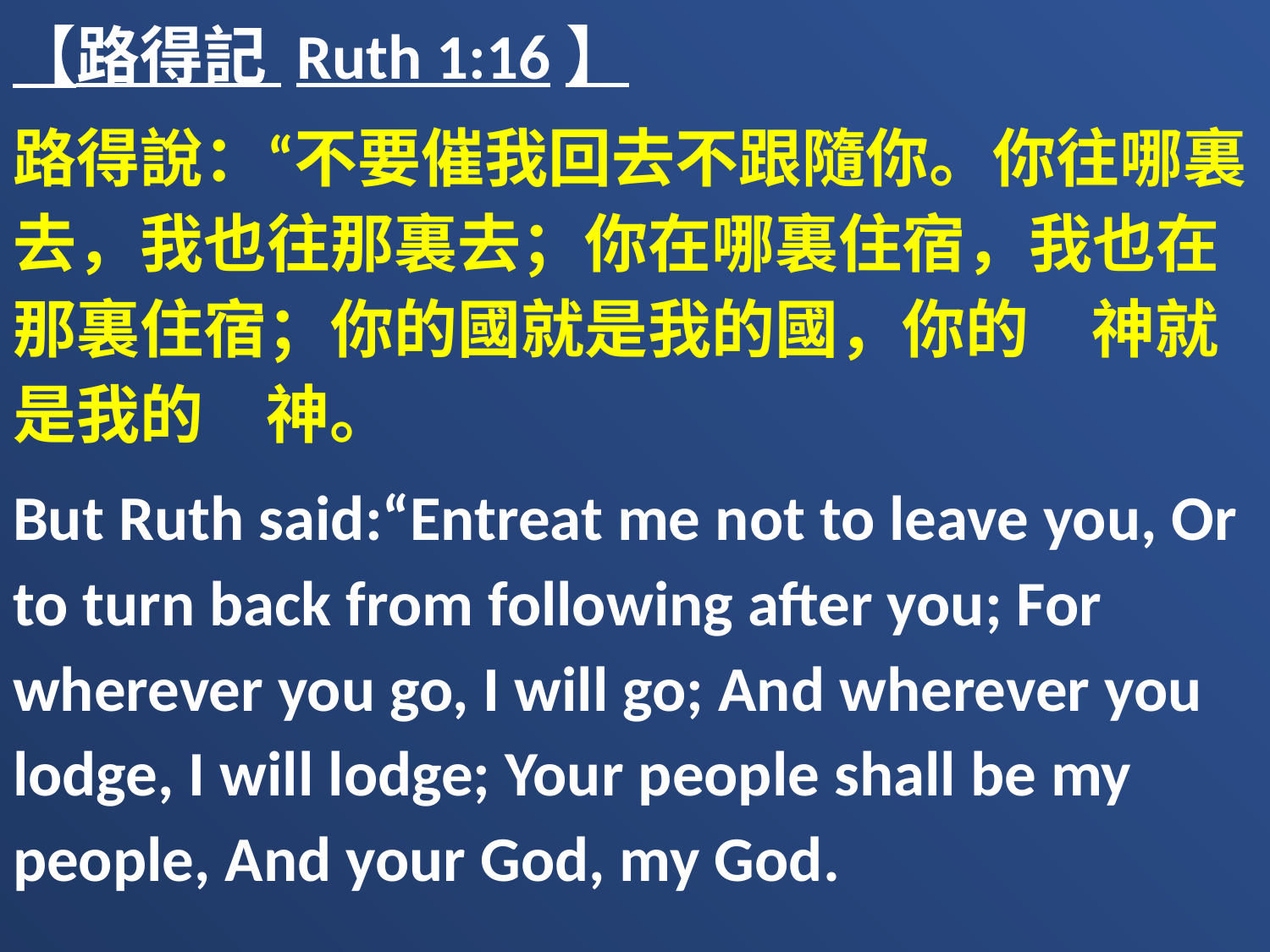

【路得記 Ruth 1:16】
路得說：“不要催我回去不跟隨你。你往哪裏去，我也往那裏去；你在哪裏住宿，我也在那裏住宿；你的國就是我的國，你的　神就是我的　神。
But Ruth said:“Entreat me not to leave you, Or to turn back from following after you; For wherever you go, I will go; And wherever you lodge, I will lodge; Your people shall be my people, And your God, my God.